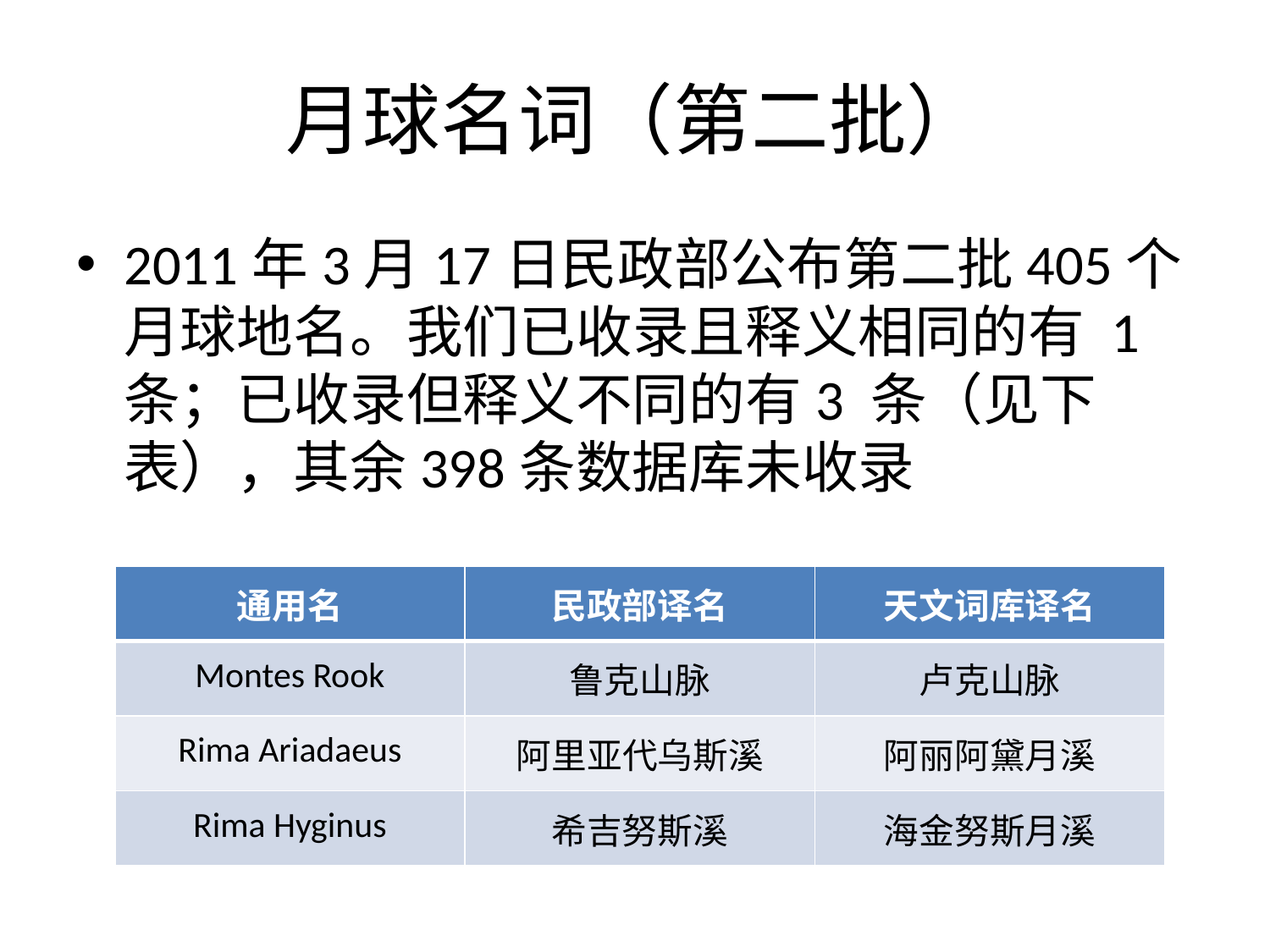

# 月球名词（第二批）
2011年3月17日民政部公布第二批405个月球地名。我们已收录且释义相同的有 1 条；已收录但释义不同的有3 条（见下表），其余398条数据库未收录
| 通用名 | 民政部译名 | 天文词库译名 |
| --- | --- | --- |
| Montes Rook | 鲁克山脉 | 卢克山脉 |
| Rima Ariadaeus | 阿里亚代乌斯溪 | 阿丽阿黛月溪 |
| Rima Hyginus | 希吉努斯溪 | 海金努斯月溪 |